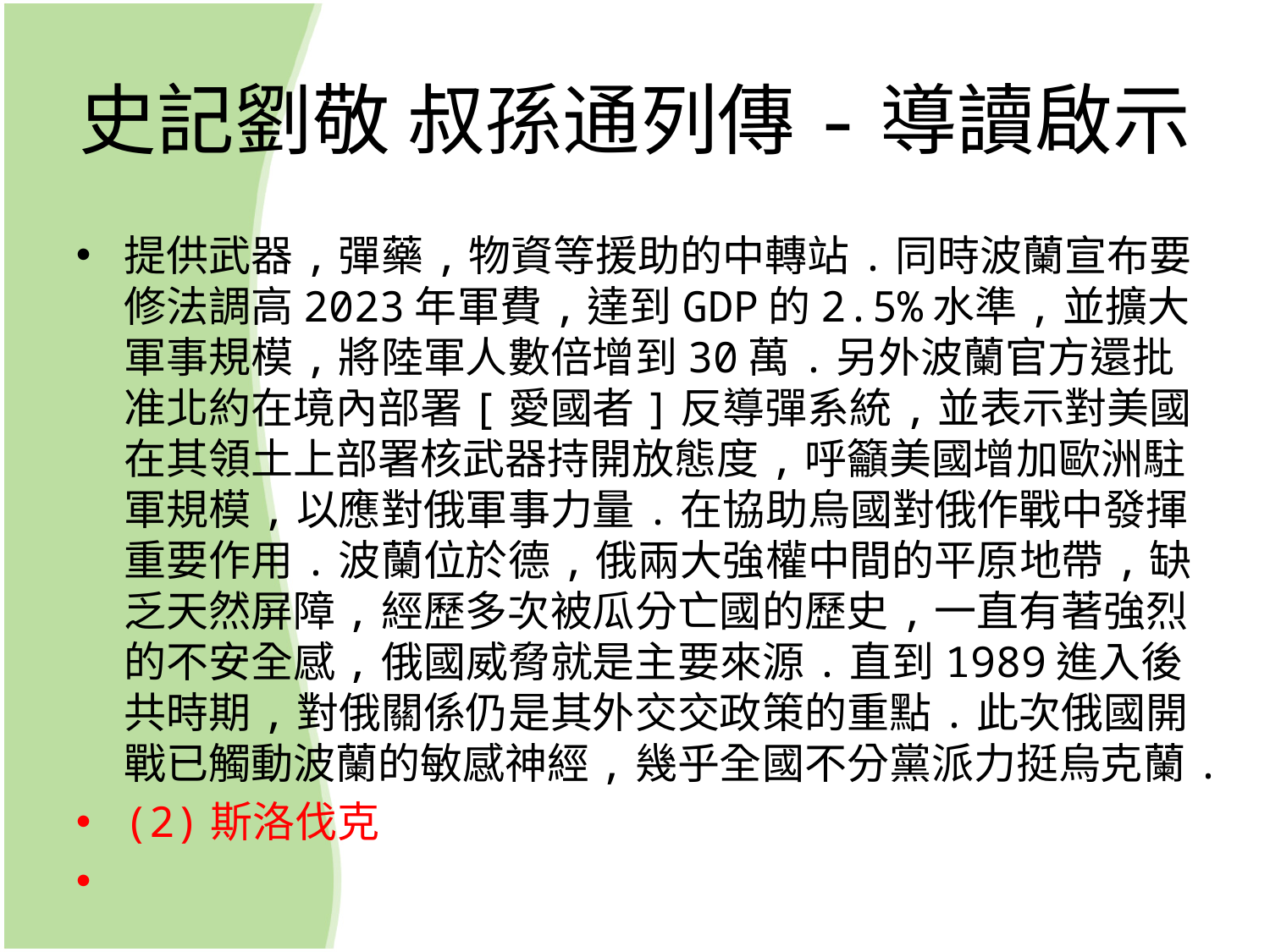

# 史記劉敬 叔孫通列傳-導讀啟示
提供武器,彈藥,物資等援助的中轉站.同時波蘭宣布要修法調高2023年軍費,達到GDP的2.5%水準,並擴大軍事規模,將陸軍人數倍增到30萬.另外波蘭官方還批准北約在境內部署[愛國者]反導彈系統,並表示對美國在其領土上部署核武器持開放態度,呼籲美國增加歐洲駐軍規模,以應對俄軍事力量.在協助烏國對俄作戰中發揮重要作用.波蘭位於德,俄兩大強權中間的平原地帶,缺乏天然屏障,經歷多次被瓜分亡國的歷史,一直有著強烈的不安全感,俄國威脅就是主要來源.直到1989進入後共時期,對俄關係仍是其外交交政策的重點.此次俄國開戰已觸動波蘭的敏感神經,幾乎全國不分黨派力挺烏克蘭.
(2)斯洛伐克